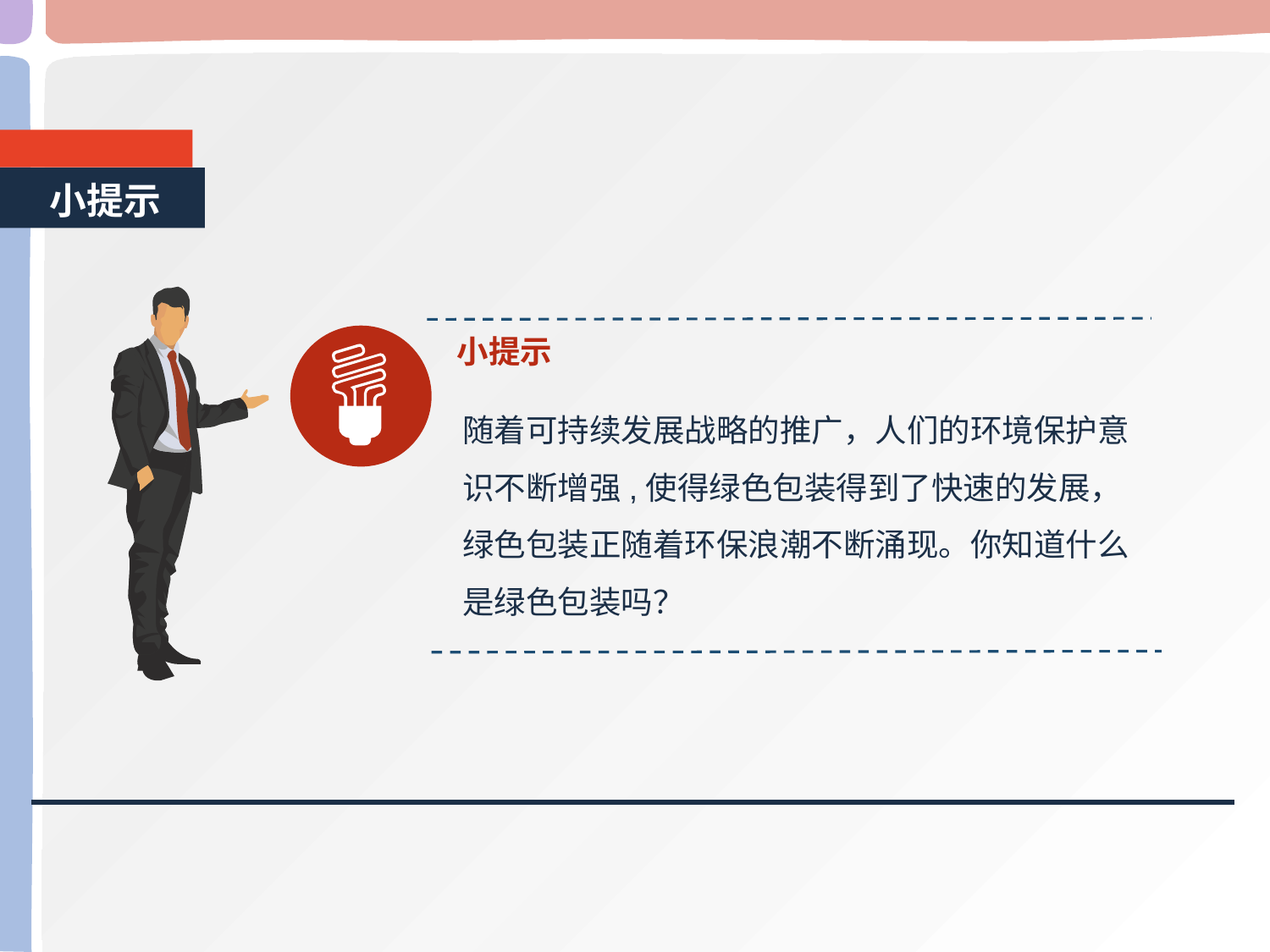

小提示

小提示
随着可持续发展战略的推广，人们的环境保护意识不断增强,使得绿色包装得到了快速的发展，绿色包装正随着环保浪潮不断涌现。你知道什么是绿色包装吗？